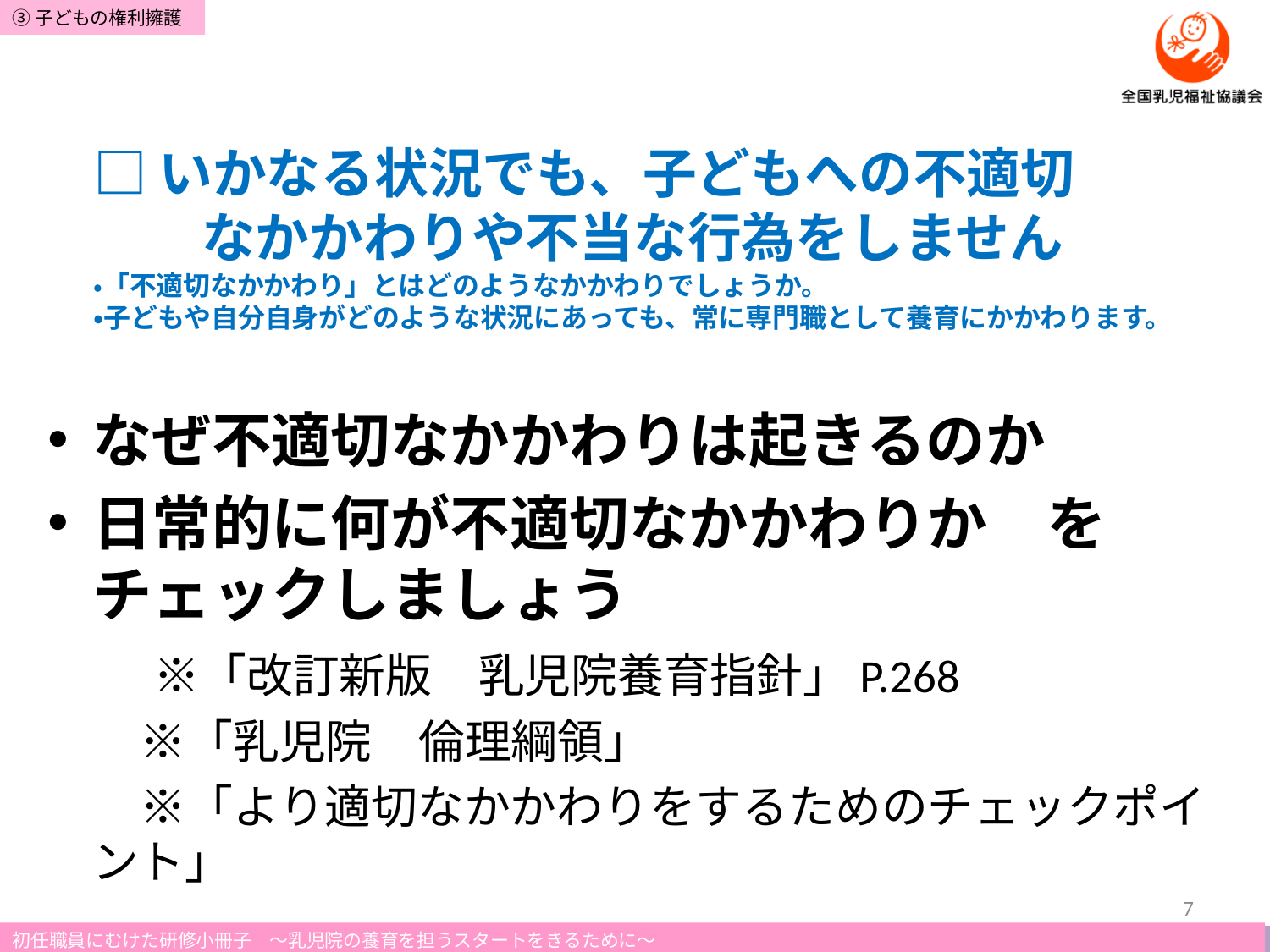

# □いかなる状況でも、子どもへの不適切 　　なかかわりや不当な行為をしません ・「不適切なかかわり」とはどのようなかかわりでしょうか。 ・子どもや自分自身がどのような状況にあっても、常に専門職として養育にかかわります。
なぜ不適切なかかわりは起きるのか
日常的に何が不適切なかかわりか　をチェックしましょう
　　※「改訂新版　乳児院養育指針」P.268
　　※「乳児院　倫理綱領」
　　※「より適切なかかわりをするためのチェックポイント」

7